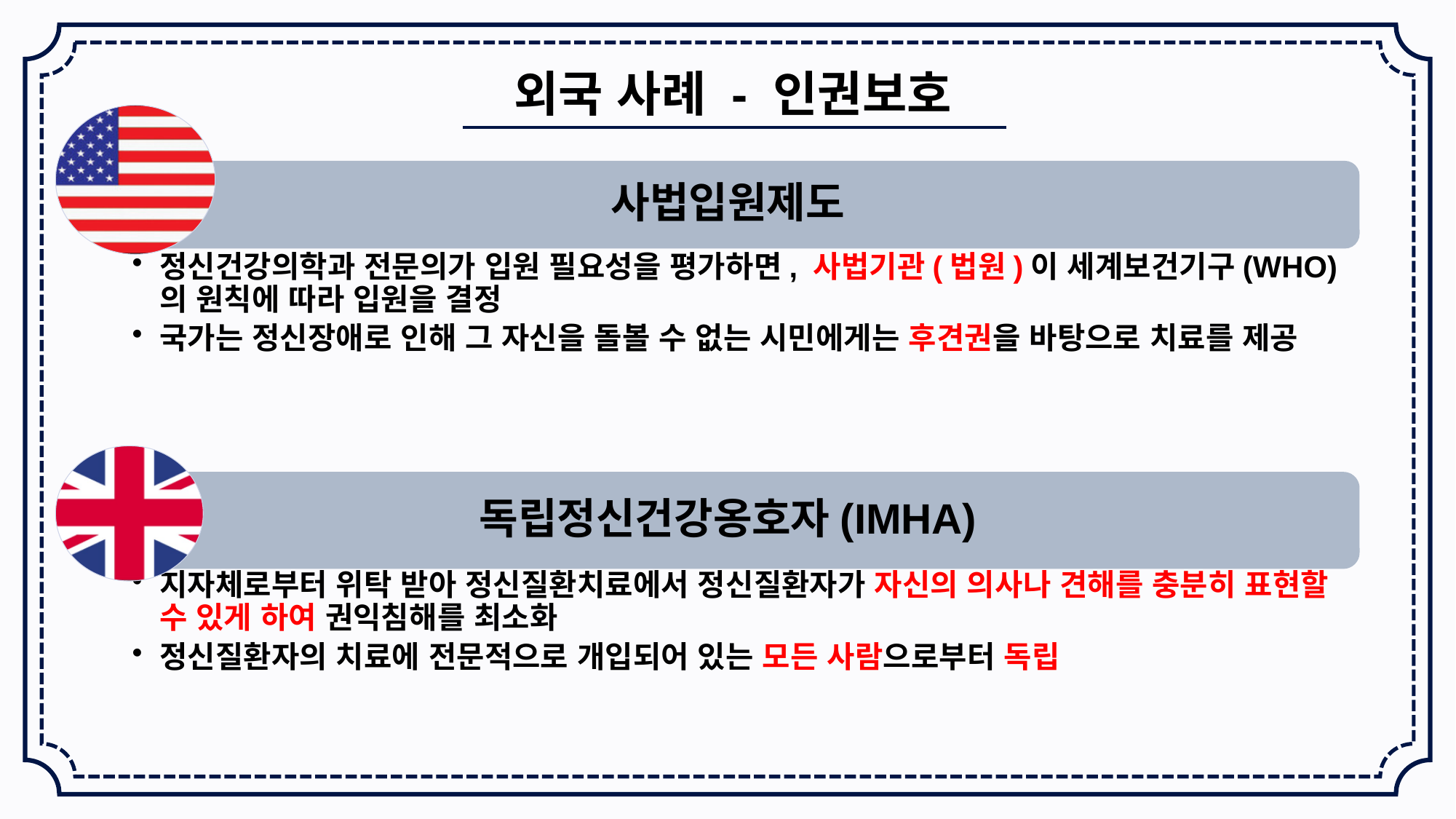

외국 사례 - 인권보호

사법입원제도
정신건강의학과 전문의가 입원 필요성을 평가하면, 사법기관(법원)이 세계보건기구(WHO)의 원칙에 따라 입원을 결정
국가는 정신장애로 인해 그 자신을 돌볼 수 없는 시민에게는 후견권을 바탕으로 치료를 제공
독립정신건강옹호자(IMHA)
지자체로부터 위탁 받아 정신질환치료에서 정신질환자가 자신의 의사나 견해를 충분히 표현할 수 있게 하여 권익침해를 최소화
정신질환자의 치료에 전문적으로 개입되어 있는 모든 사람으로부터 독립